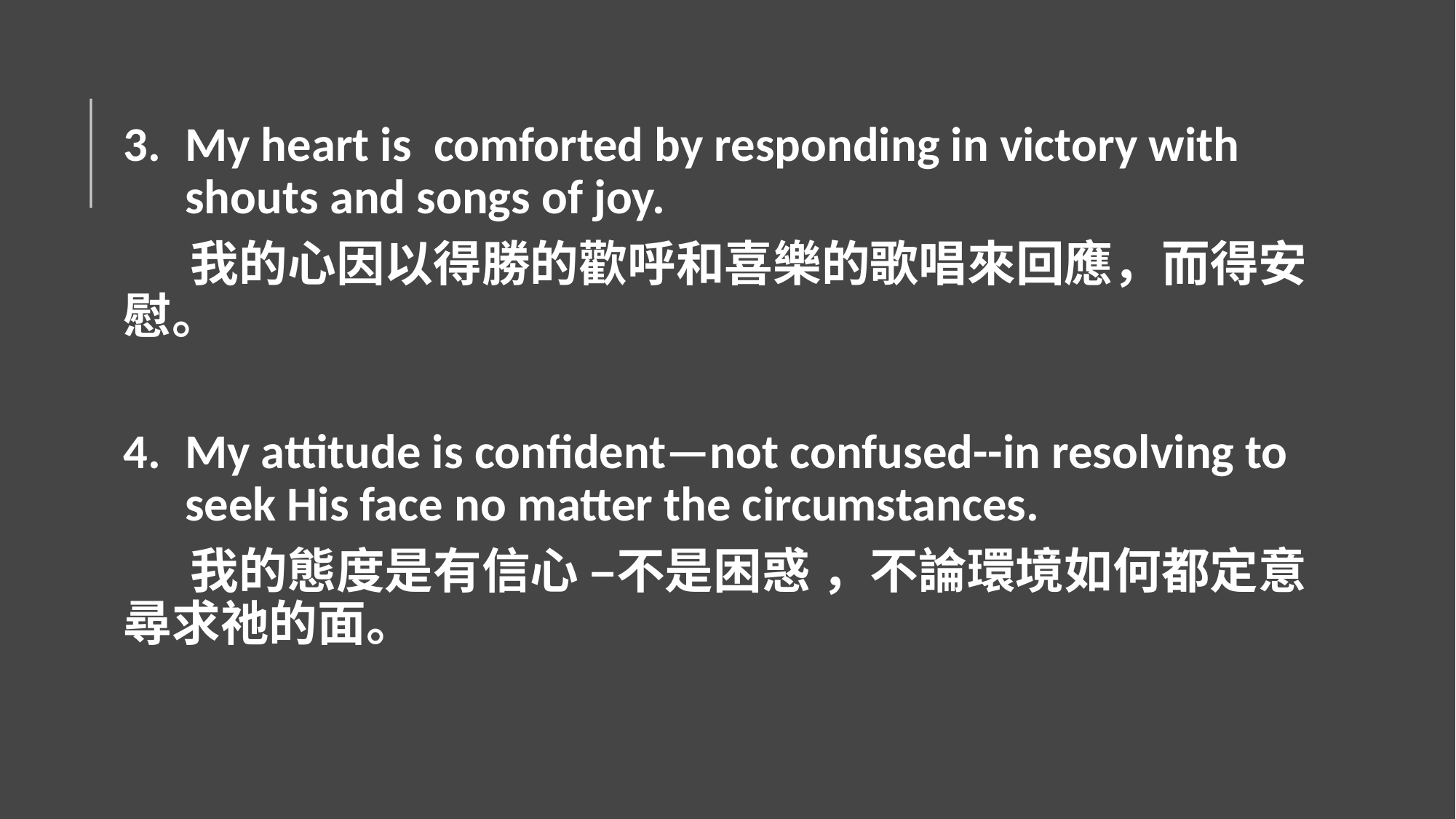

My heart is  comforted by responding in victory with shouts and songs of joy.
     我的心因以得勝的歡呼和喜樂的歌唱來回應，而得安慰。

My attitude is confident—not confused--in resolving to seek His face no matter the circumstances.
     我的態度是有信心 –不是困惑 ，不論環境如何都定意尋求祂的面。